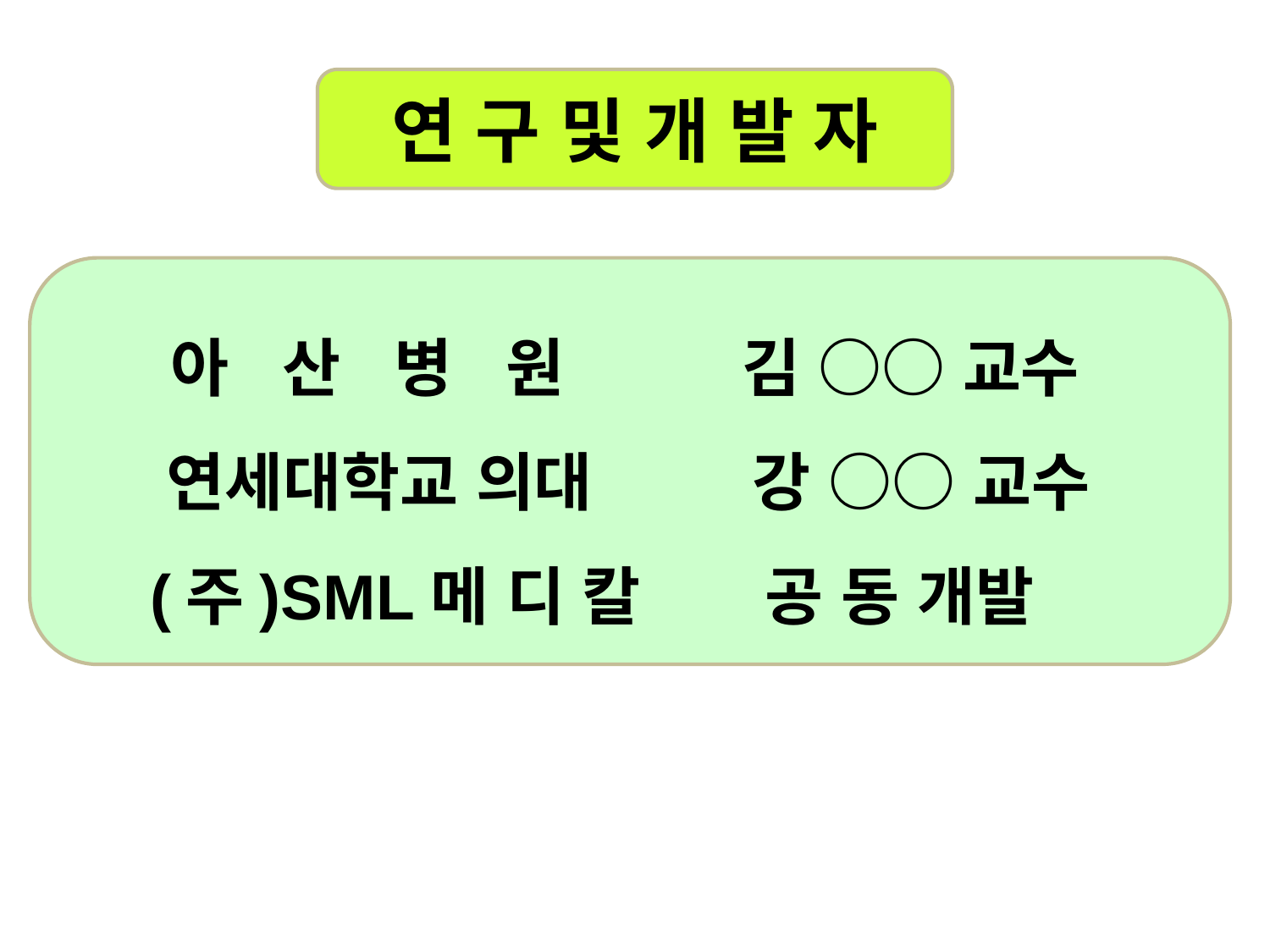

연 구 및 개 발 자
      아   산   병   원          김 ○○ 교수
     연세대학교 의대         강 ○○ 교수
     (주)SML메 디 칼       공 동 개발